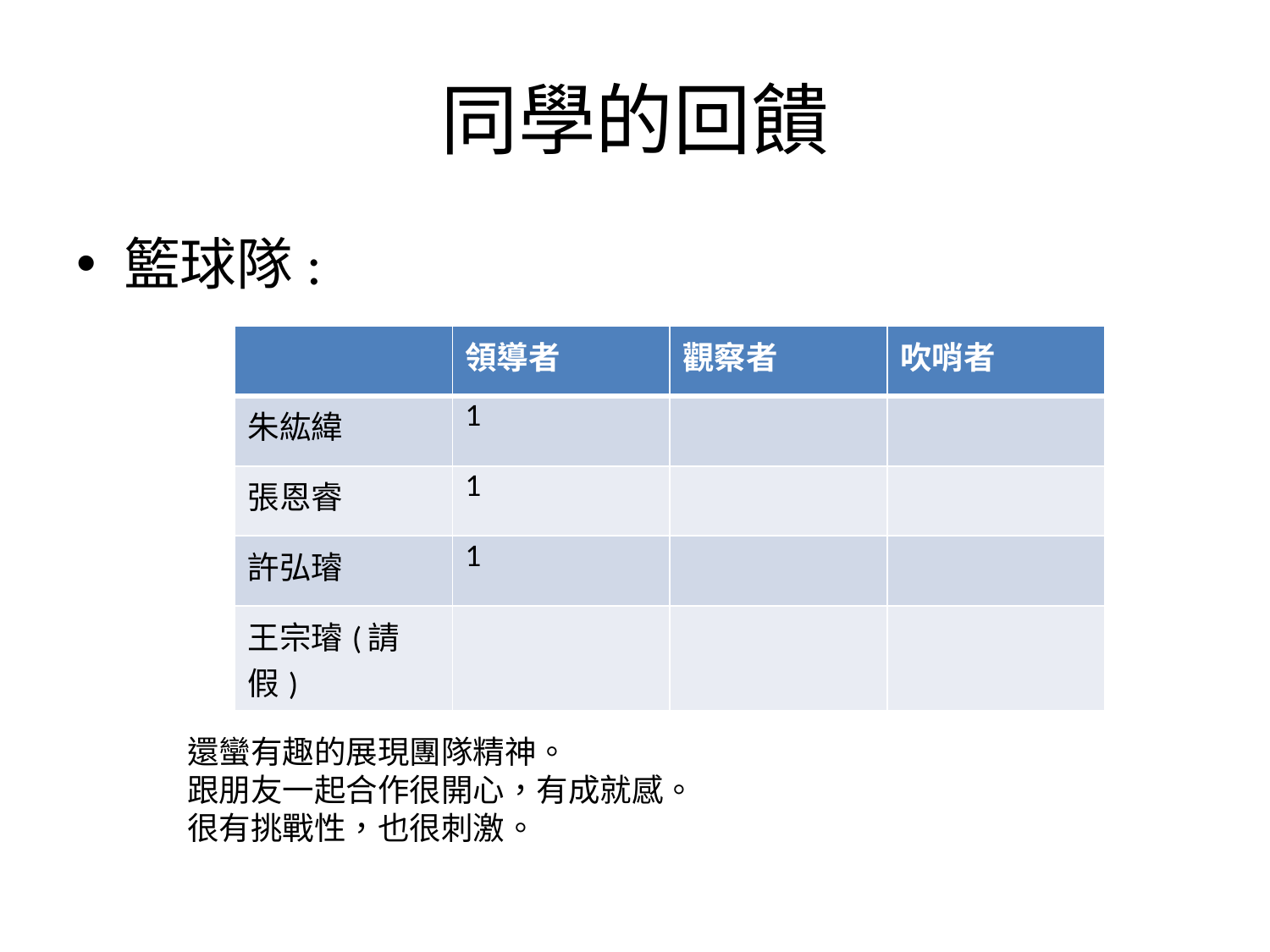

# 同學的回饋
籃球隊:

|  | 領導者 | 觀察者 | 吹哨者 |
| --- | --- | --- | --- |
| 朱紘緯 | 1 |  |  |
| 張恩睿 | 1 |  |  |
| 許弘璿 | 1 |  |  |
| 王宗璿(請假) |  |  |  |
還蠻有趣的展現團隊精神。
跟朋友一起合作很開心，有成就感。
很有挑戰性，也很刺激。